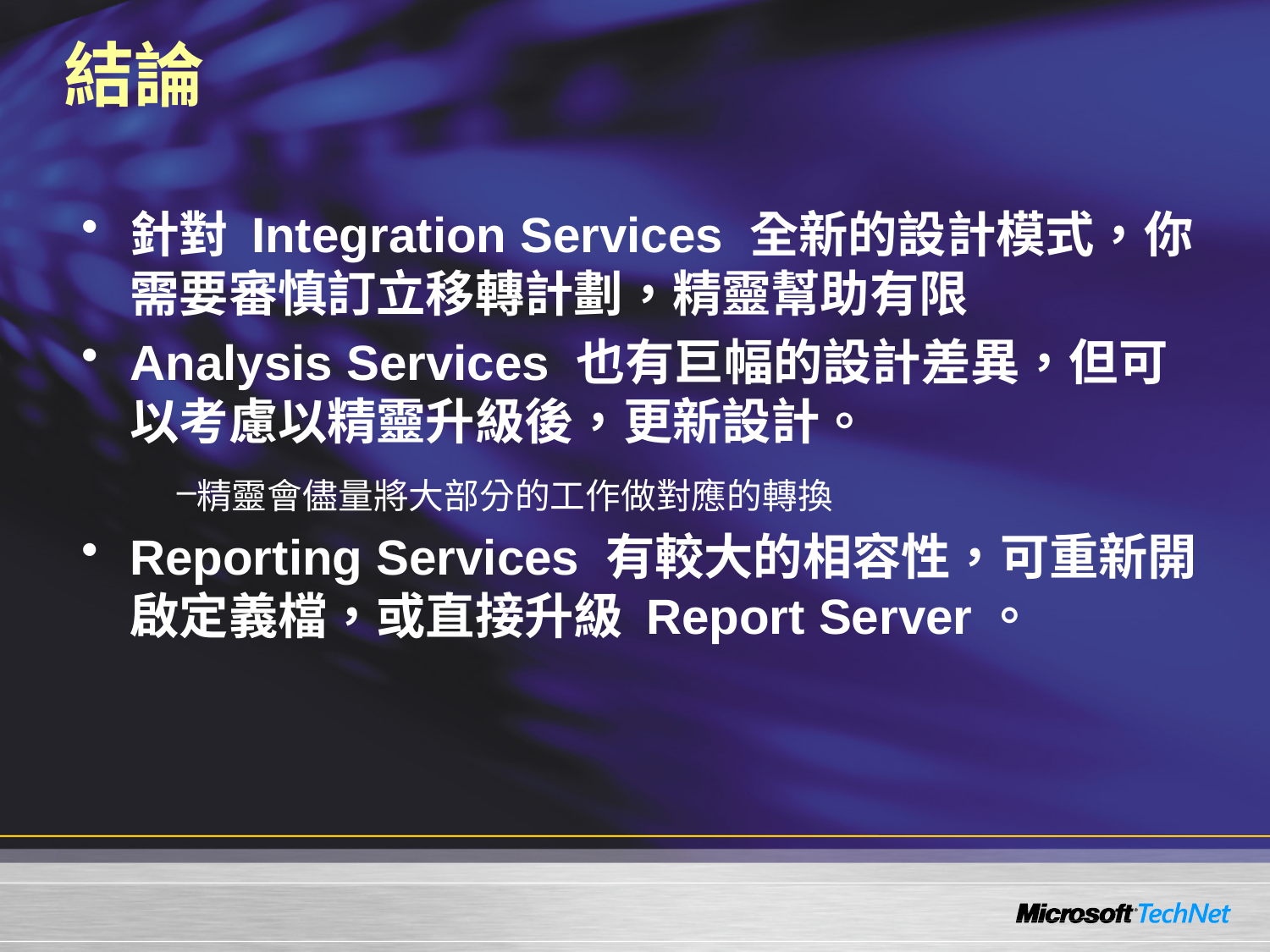

# 結論
針對 Integration Services 全新的設計模式，你需要審慎訂立移轉計劃，精靈幫助有限
Analysis Services 也有巨幅的設計差異，但可以考慮以精靈升級後，更新設計。
精靈會儘量將大部分的工作做對應的轉換
Reporting Services 有較大的相容性，可重新開啟定義檔，或直接升級 Report Server。